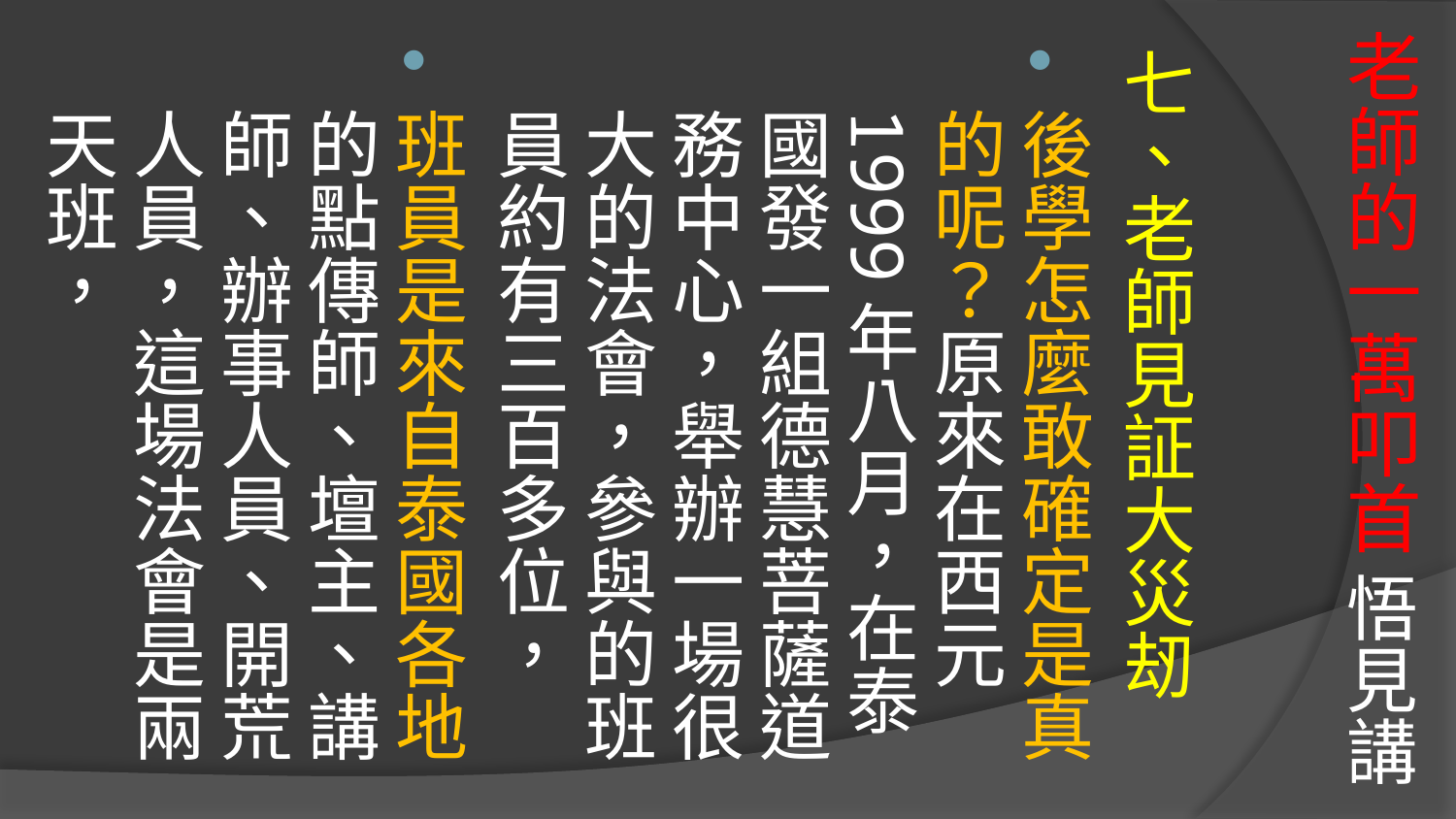

# 老師的一萬叩首 悟見講
七、老師見証大災刼
後學怎麼敢確定是真的呢？原來在西元1999年八月，在泰國發一組德慧菩薩道務中心，舉辦一場很大的法會，參與的班員約有三百多位，
班員是來自泰國各地的點傳師、壇主、講師、辦事人員、開荒人員，這場法會是兩天班，